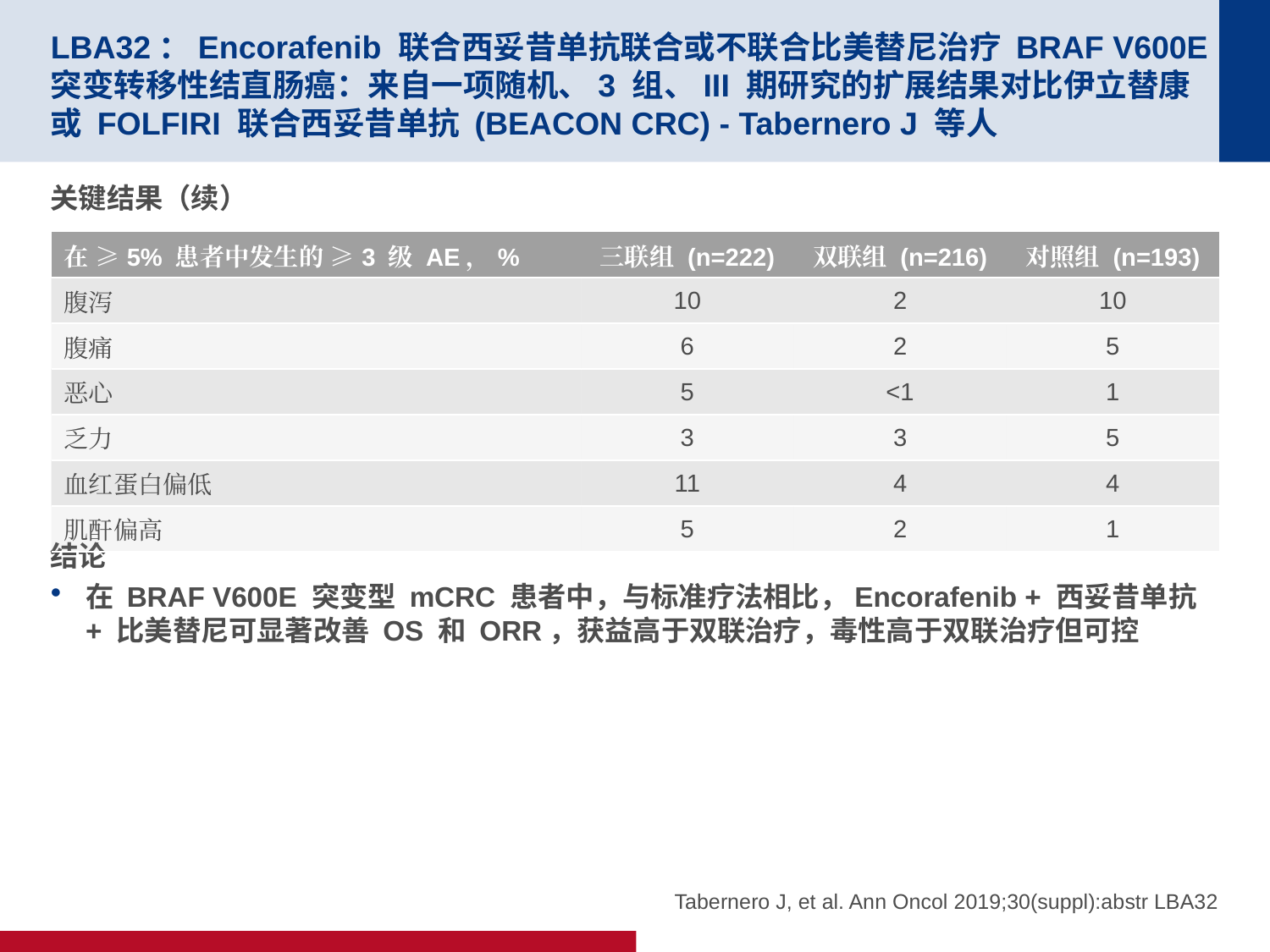

# LBA32：Encorafenib 联合西妥昔单抗联合或不联合比美替尼治疗 BRAF V600E 突变转移性结直肠癌：来自一项随机、3 组、III 期研究的扩展结果对比伊立替康或 FOLFIRI 联合西妥昔单抗 (BEACON CRC) - Tabernero J 等人
关键结果（续）
结论
在 BRAF V600E 突变型 mCRC 患者中，与标准疗法相比，Encorafenib + 西妥昔单抗 + 比美替尼可显著改善 OS 和 ORR，获益高于双联治疗，毒性高于双联治疗但可控
| 在 ≥5% 患者中发生的 ≥3 级 AE，% | 三联组 (n=222) | 双联组 (n=216) | 对照组 (n=193) |
| --- | --- | --- | --- |
| 腹泻 | 10 | 2 | 10 |
| 腹痛 | 6 | 2 | 5 |
| 恶心 | 5 | <1 | 1 |
| 乏力 | 3 | 3 | 5 |
| 血红蛋白偏低 | 11 | 4 | 4 |
| 肌酐偏高 | 5 | 2 | 1 |
Tabernero J, et al. Ann Oncol 2019;30(suppl):abstr LBA32